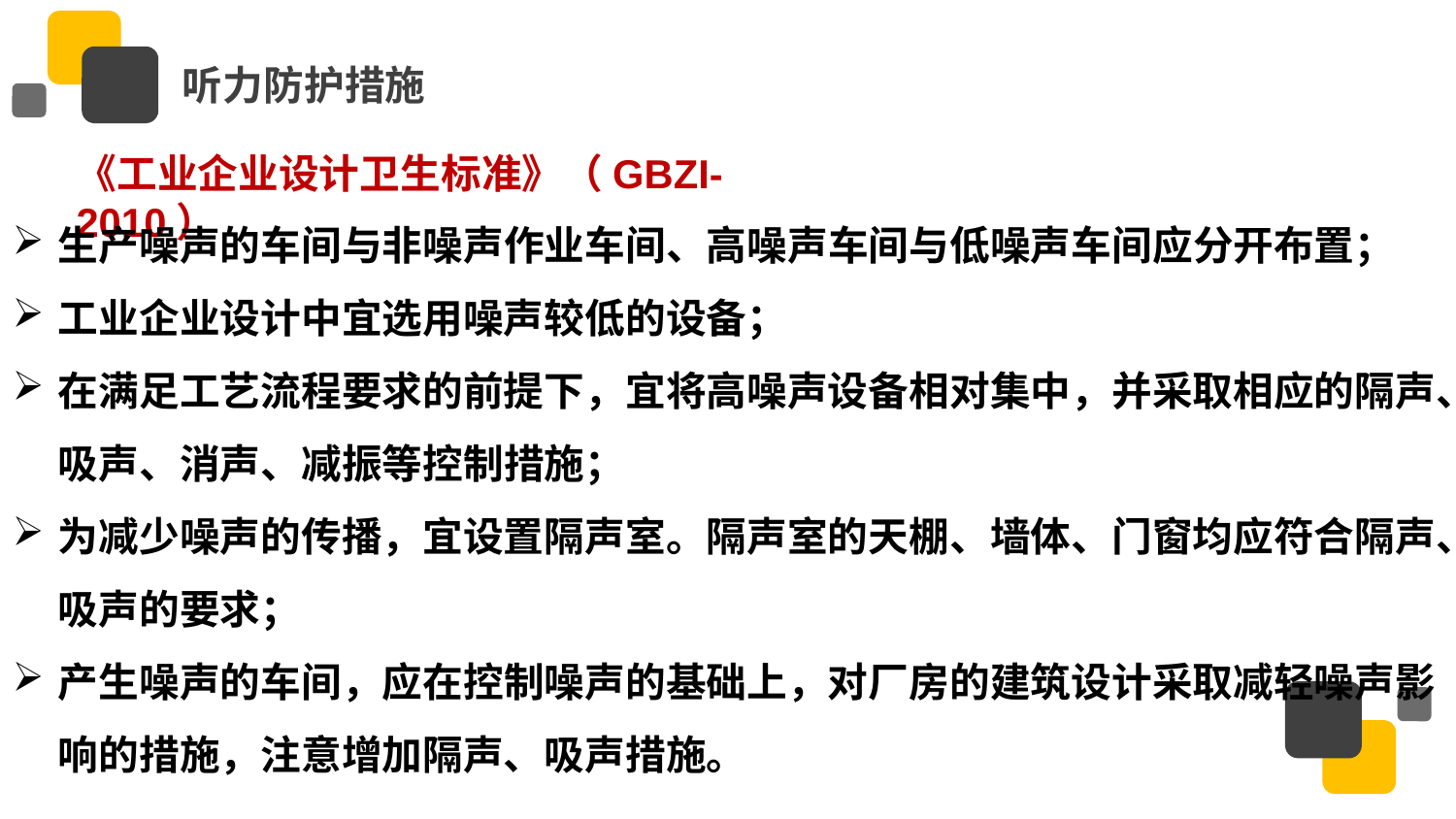

听力防护措施
《工业企业设计卫生标准》（GBZI-2010）
生产噪声的车间与非噪声作业车间、高噪声车间与低噪声车间应分开布置；
工业企业设计中宜选用噪声较低的设备；
在满足工艺流程要求的前提下，宜将高噪声设备相对集中，并采取相应的隔声、吸声、消声、减振等控制措施；
为减少噪声的传播，宜设置隔声室。隔声室的天棚、墙体、门窗均应符合隔声、吸声的要求；
产生噪声的车间，应在控制噪声的基础上，对厂房的建筑设计采取减轻噪声影响的措施，注意增加隔声、吸声措施。